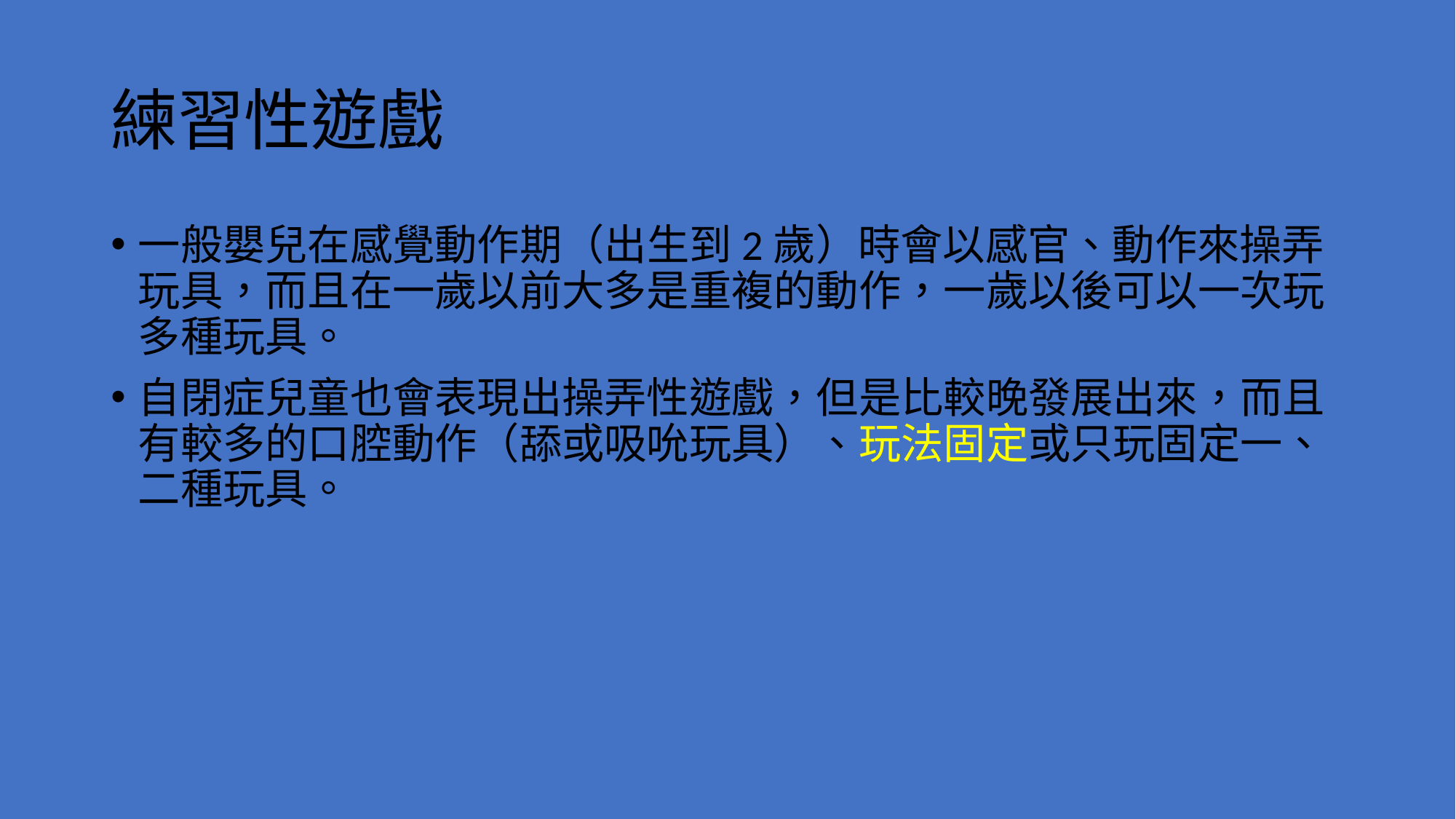

# 練習性遊戲
一般嬰兒在感覺動作期（出生到2歲）時會以感官、動作來操弄玩具，而且在一歲以前大多是重複的動作，一歲以後可以一次玩多種玩具。
自閉症兒童也會表現出操弄性遊戲，但是比較晚發展出來，而且有較多的口腔動作（舔或吸吮玩具）、玩法固定或只玩固定一、二種玩具。